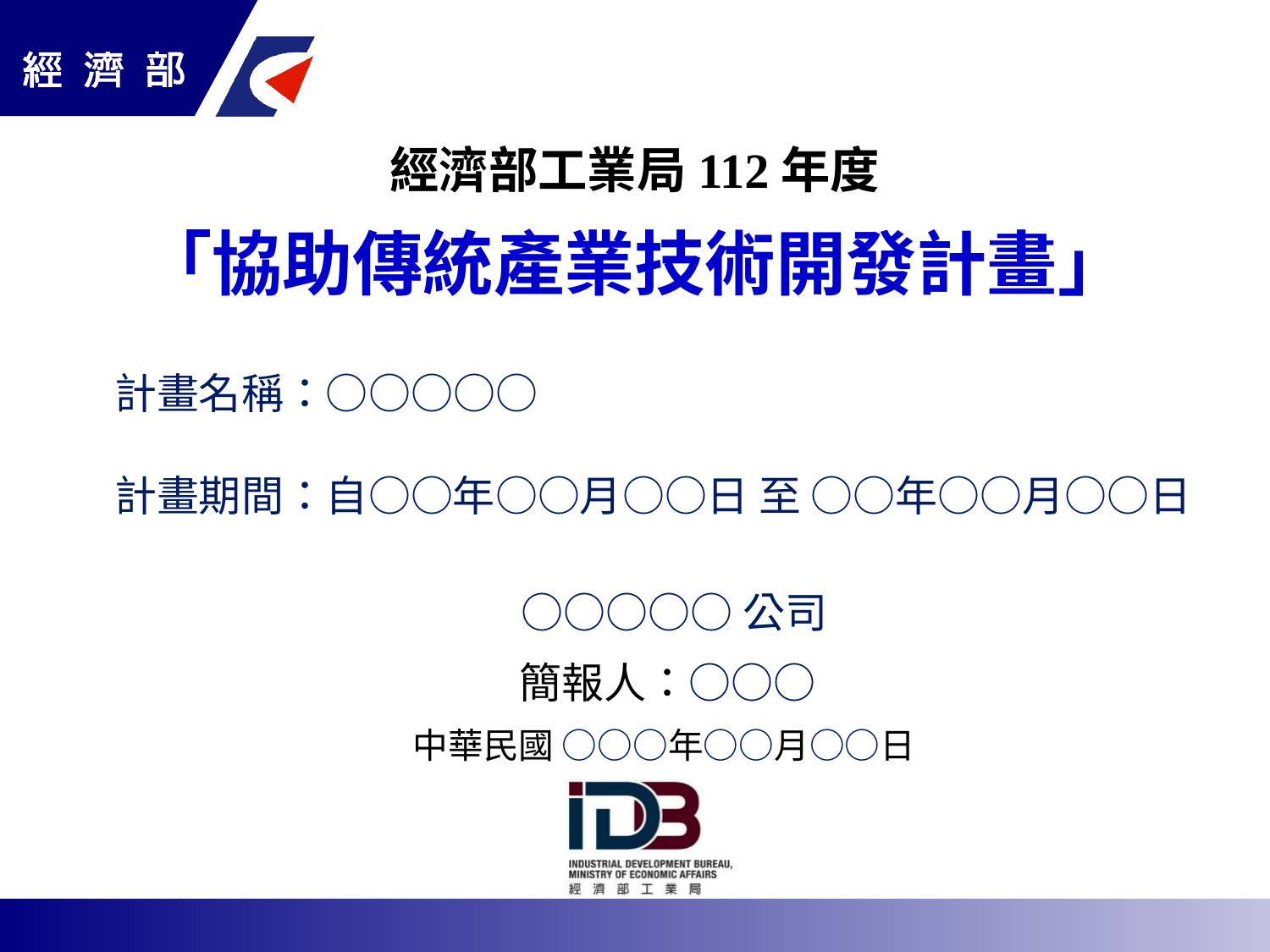

經濟部工業局112年度
「協助傳統產業技術開發計畫」
計畫名稱：○○○○○

計畫期間：自○○年○○月○○日 至 ○○年○○月○○日

○○○○○公司
簡報人：○○○
中華民國 ○○○年○○月○○日